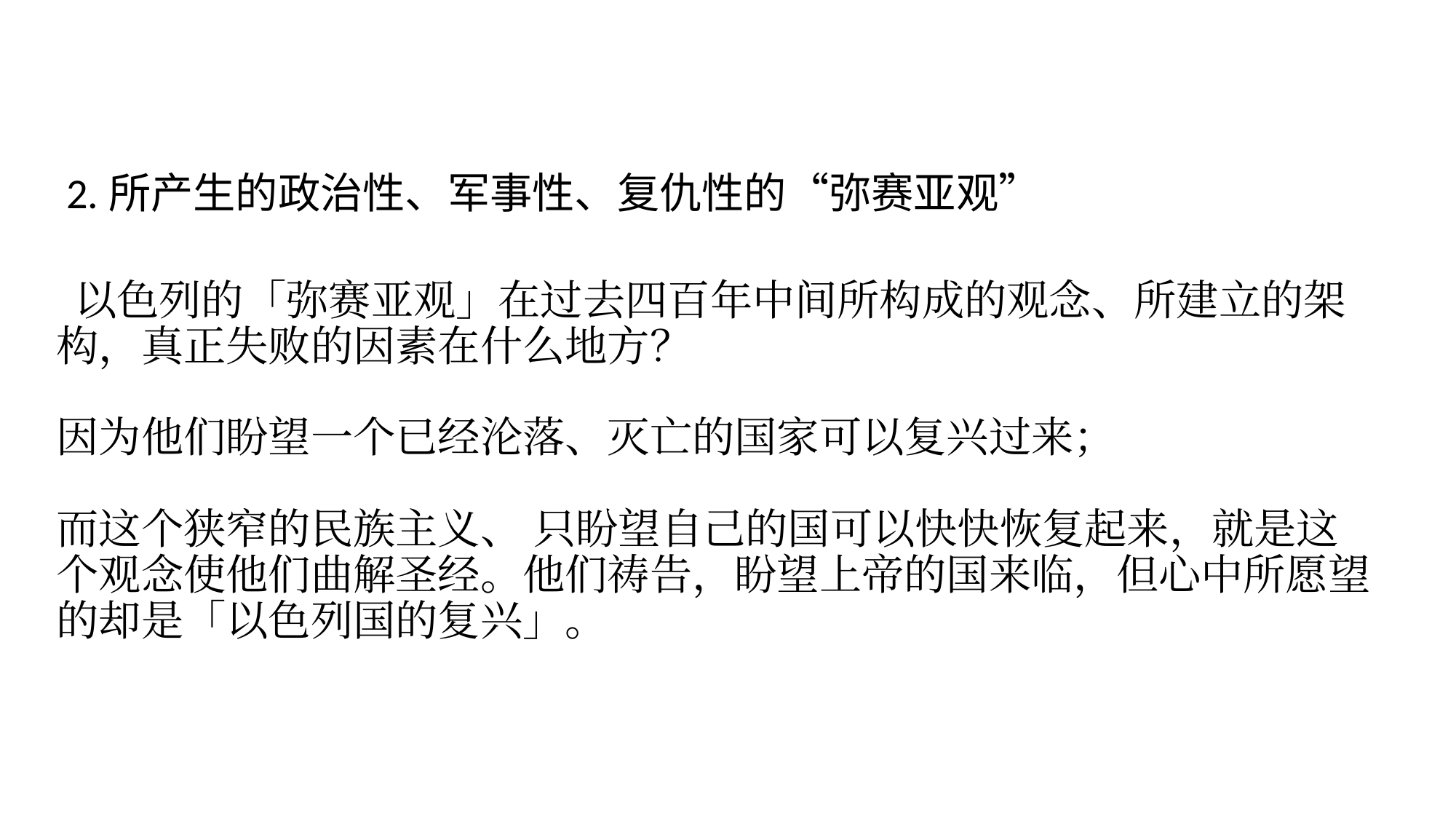

2.所产生的政治性、军事性、复仇性的“弥赛亚观”

 以色列的「弥赛亚观」在过去四百年中间所构成的观念、所建立的架构，真正失败的因素在什么地方？

因为他们盼望一个已经沦落、灭亡的国家可以复兴过来；

而这个狭窄的民族主义、 只盼望自己的国可以快快恢复起来，就是这个观念使他们曲解圣经。他们祷告，盼望上帝的国来临，但心中所愿望的却是「以色列国的复兴」。